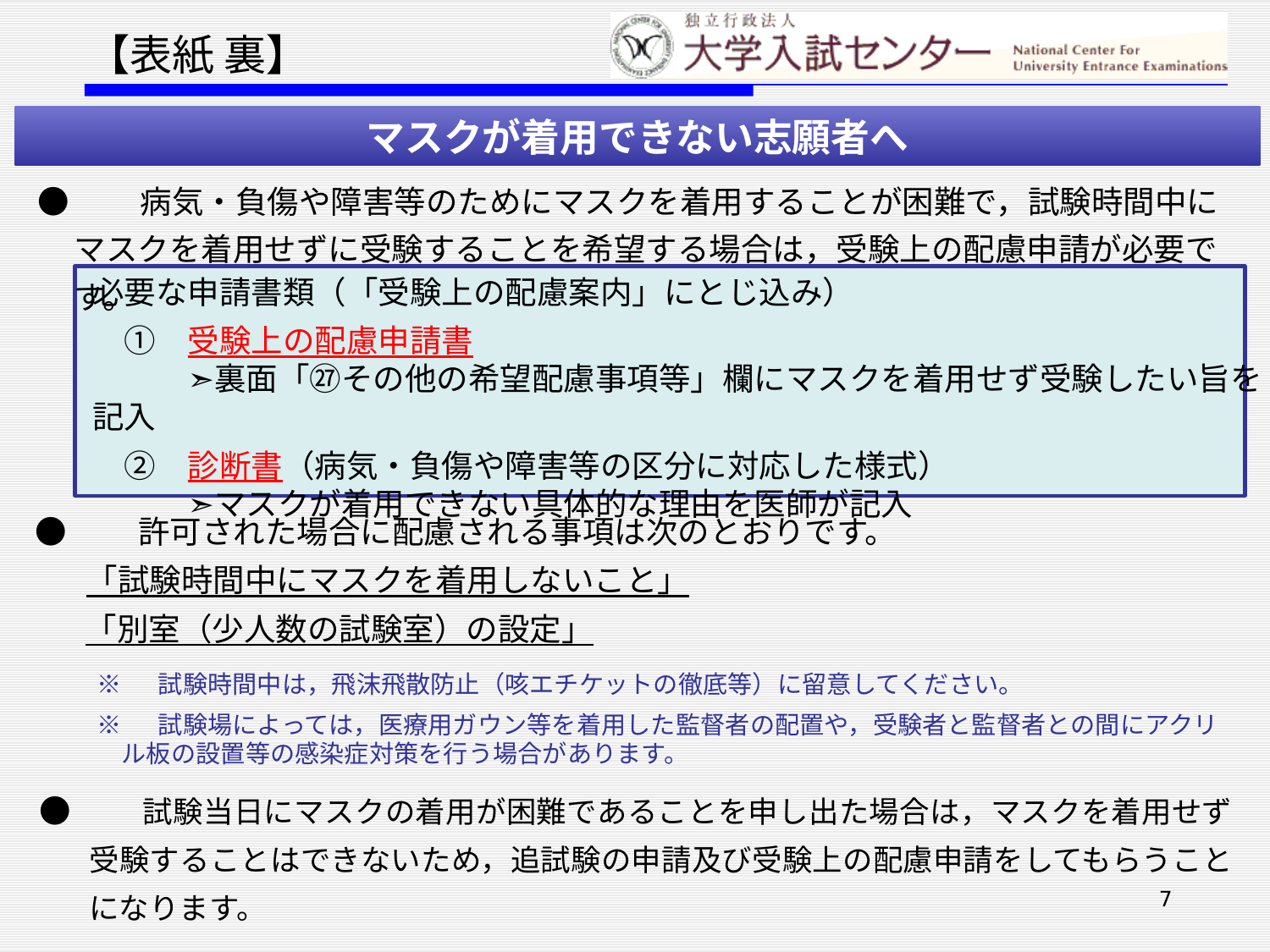

【表紙 裏】
マスクが着用できない志願者へ
●　　病気・負傷や障害等のためにマスクを着用することが困難で，試験時間中にマスクを着用せずに受験することを希望する場合は，受験上の配慮申請が必要です。

必要な申請書類（「受験上の配慮案内」にとじ込み）
　①　受験上の配慮申請書
　　　➣裏面「㉗その他の希望配慮事項等」欄にマスクを着用せず受験したい旨を記入
　②　診断書（病気・負傷や障害等の区分に対応した様式）
　　　➣マスクが着用できない具体的な理由を医師が記入

●　　許可された場合に配慮される事項は次のとおりです。
      「試験時間中にマスクを着用しないこと」
「別室（少人数の試験室）の設定」
※　 試験時間中は，飛沫飛散防止（咳エチケットの徹底等）に留意してください。
※　 試験場によっては，医療用ガウン等を着用した監督者の配置や，受験者と監督者との間にアクリル板の設置等の感染症対策を行う場合があります。
●　　試験当日にマスクの着用が困難であることを申し出た場合は，マスクを着用せず受験することはできないため，追試験の申請及び受験上の配慮申請をしてもらうことになります。
7